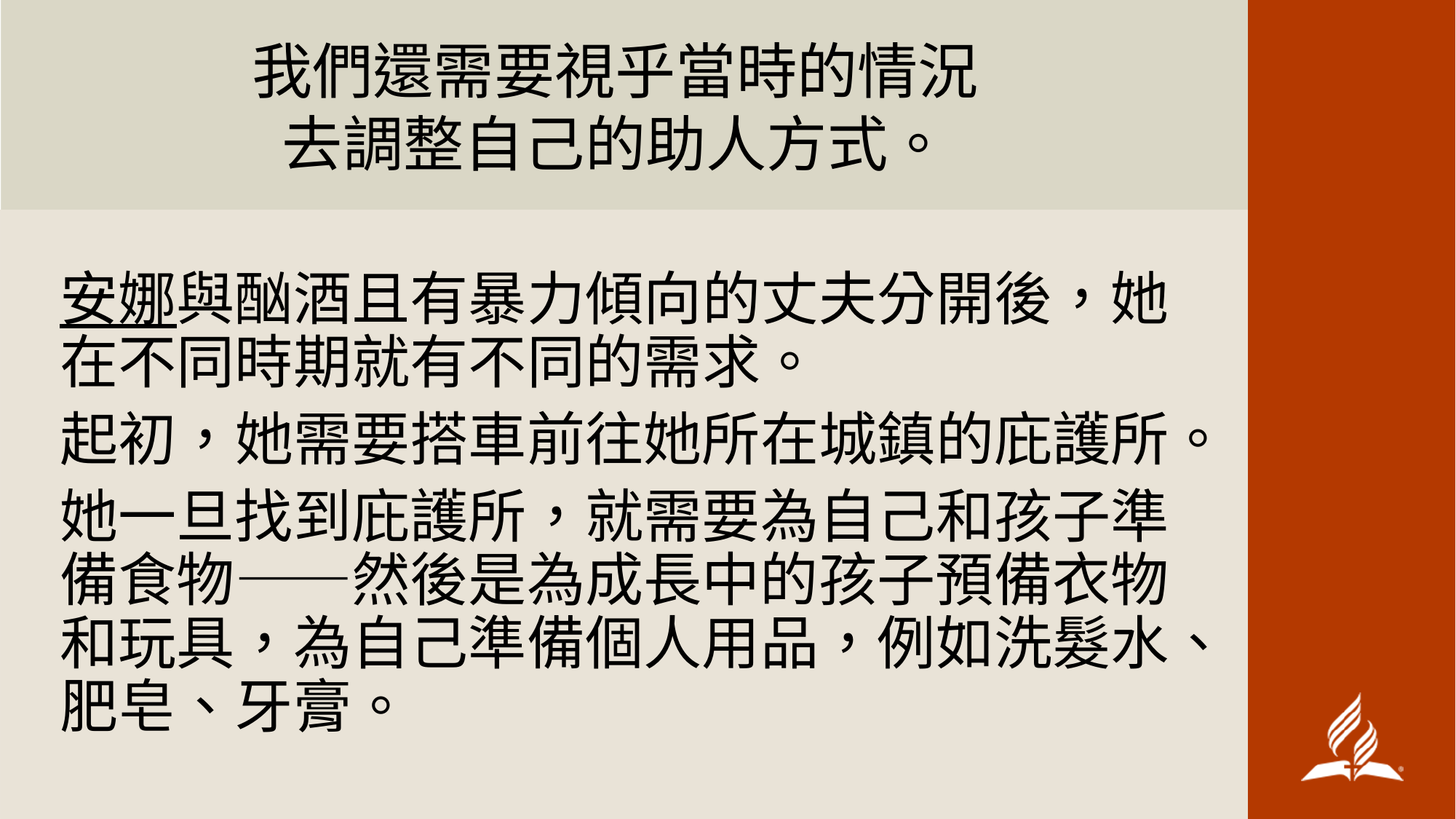

我們還需要視乎當時的情況
去調整自己的助人方式。
安娜與酗酒且有暴力傾向的丈夫分開後，她在不同時期就有不同的需求。
起初，她需要搭車前往她所在城鎮的庇護所。
她一旦找到庇護所，就需要為自己和孩子準備食物——然後是為成長中的孩子預備衣物和玩具，為自己準備個人用品，例如洗髮水、肥皂、牙膏。